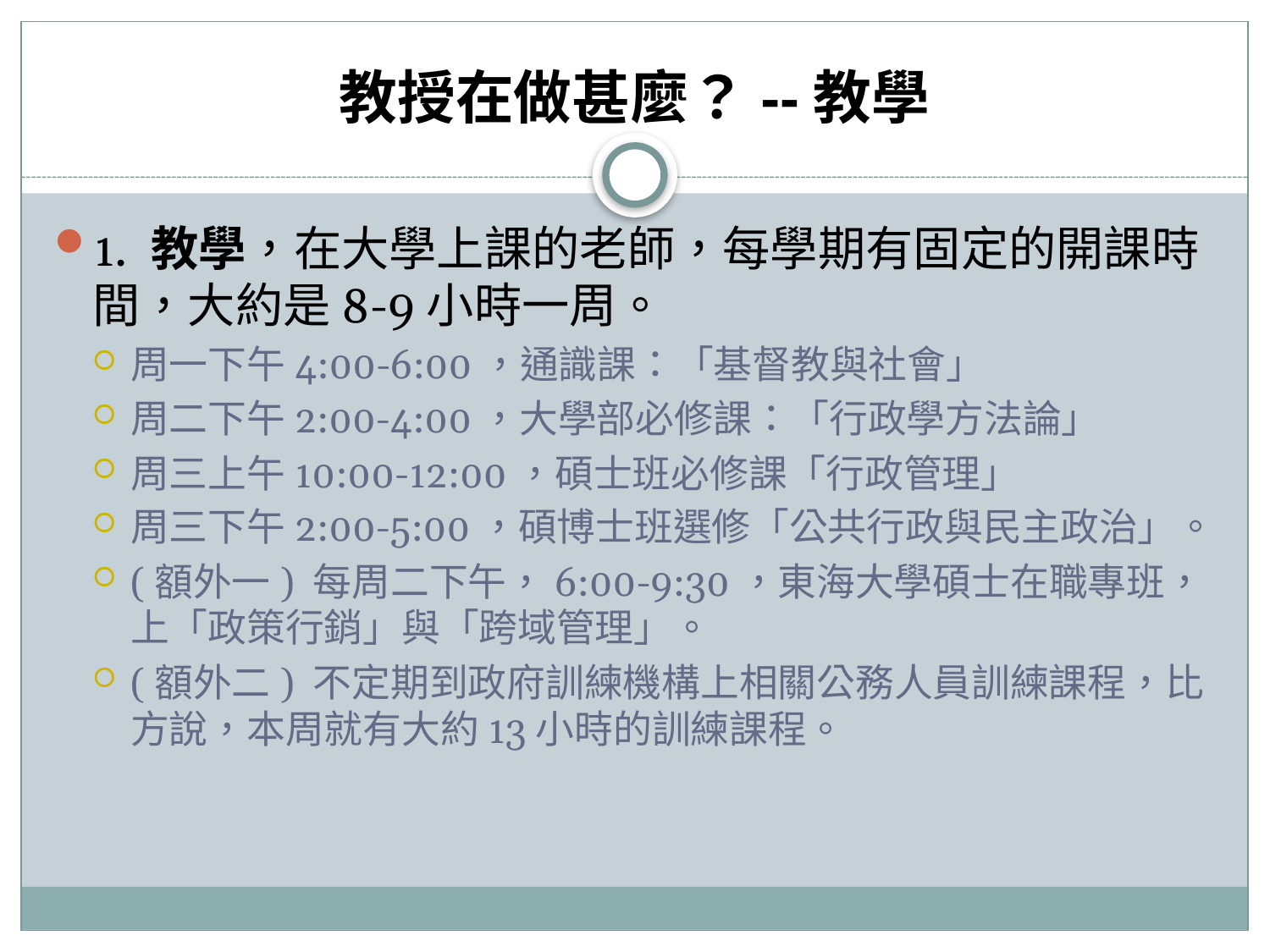

# 教授在做甚麼？--教學
1. 教學，在大學上課的老師，每學期有固定的開課時間，大約是8-9小時一周。
周一下午4:00-6:00，通識課：「基督教與社會」
周二下午2:00-4:00，大學部必修課：「行政學方法論」
周三上午10:00-12:00，碩士班必修課「行政管理」
周三下午2:00-5:00，碩博士班選修「公共行政與民主政治」。
(額外一) 每周二下午，6:00-9:30，東海大學碩士在職專班，上「政策行銷」與「跨域管理」。
(額外二) 不定期到政府訓練機構上相關公務人員訓練課程，比方說，本周就有大約13小時的訓練課程。